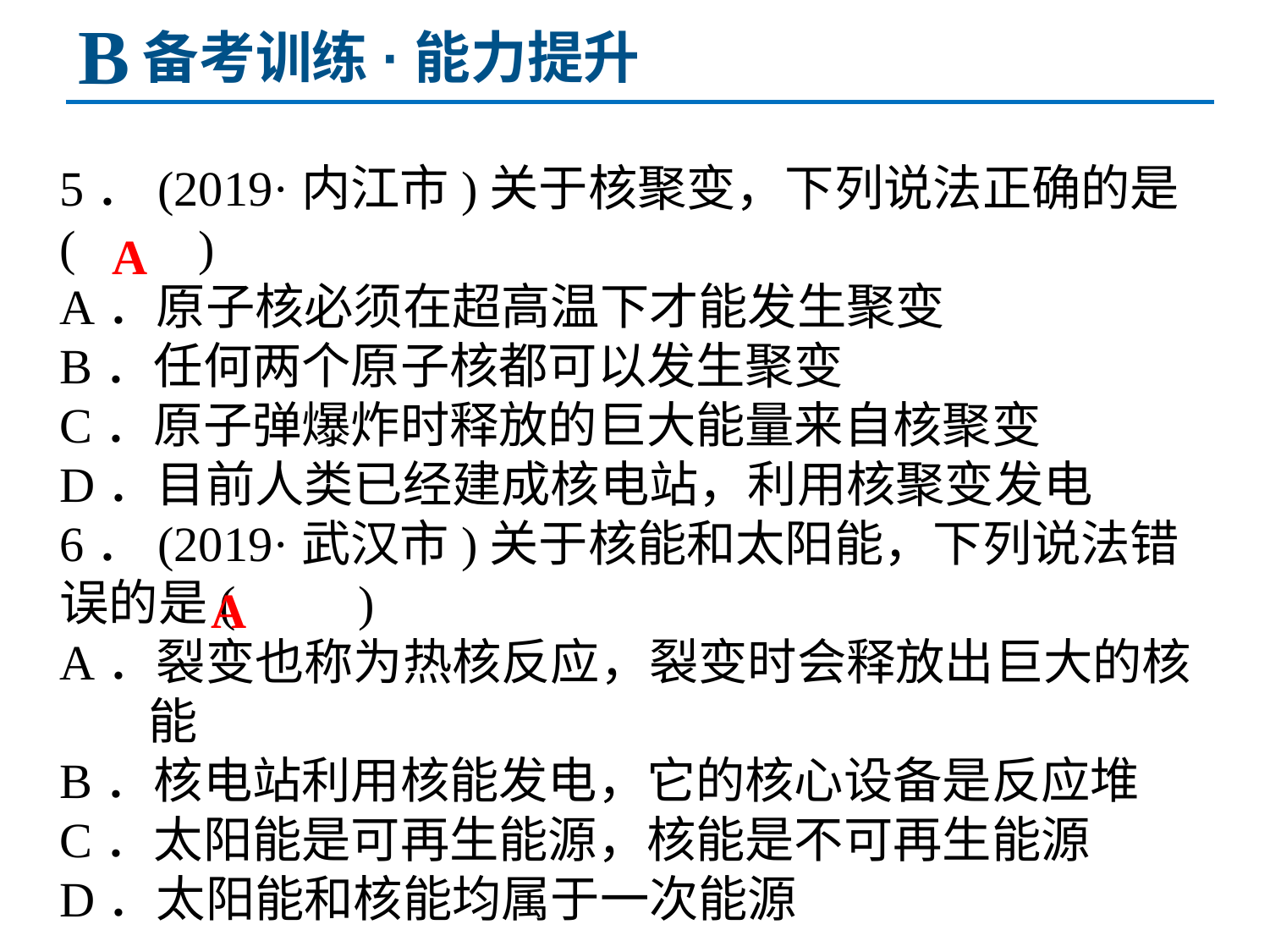

B
备考训练·能力提升
5．(2019·内江市)关于核聚变，下列说法正确的是(　　)
A．原子核必须在超高温下才能发生聚变
B．任何两个原子核都可以发生聚变
C．原子弹爆炸时释放的巨大能量来自核聚变
D．目前人类已经建成核电站，利用核聚变发电
6．(2019·武汉市)关于核能和太阳能，下列说法错误的是(　　)
A．裂变也称为热核反应，裂变时会释放出巨大的核
       能
B．核电站利用核能发电，它的核心设备是反应堆
C．太阳能是可再生能源，核能是不可再生能源
D．太阳能和核能均属于一次能源
A
A